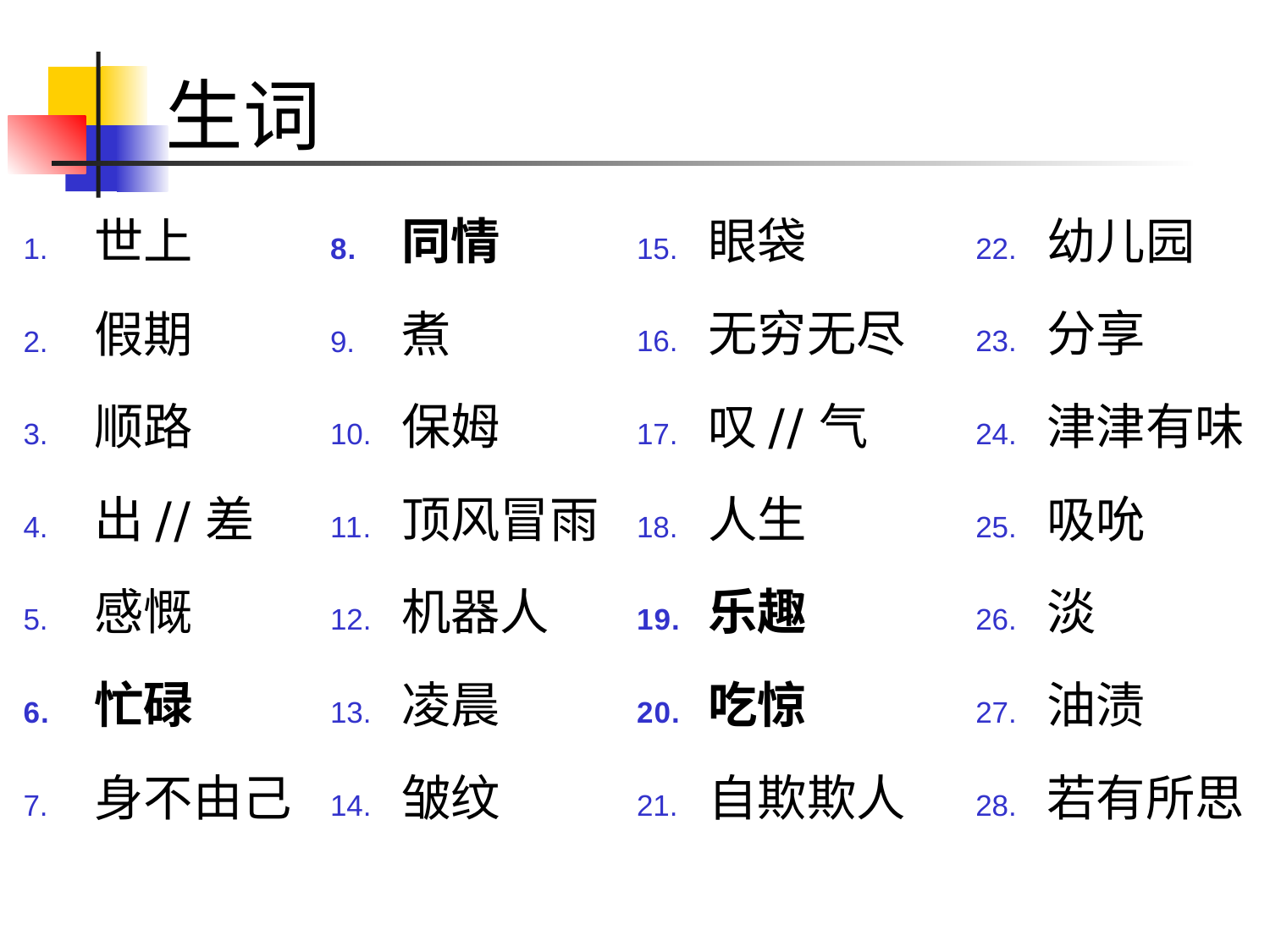

# 生词
世上
假期
顺路
出//差
感慨
忙碌
身不由己

同情
煮
保姆
顶风冒雨
机器人
凌晨
皱纹

眼袋
无穷无尽
叹//气
人生
乐趣
吃惊
自欺欺人
幼儿园
分享
津津有味
吸吮
淡
油渍
若有所思